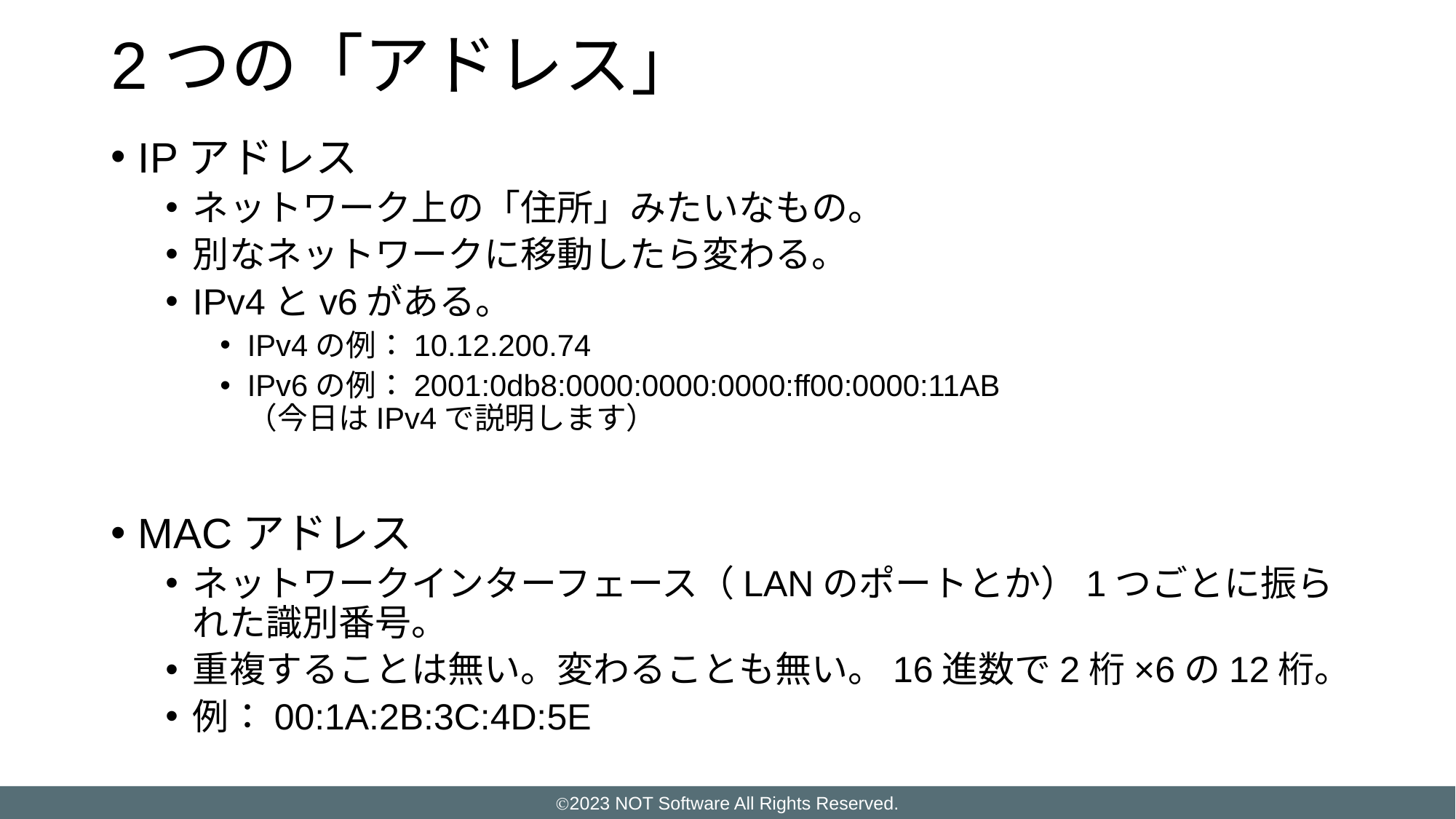

# 2つの「アドレス」
IPアドレス
ネットワーク上の「住所」みたいなもの。
別なネットワークに移動したら変わる。
IPv4とv6がある。
IPv4の例：10.12.200.74
IPv6の例：2001:0db8:0000:0000:0000:ff00:0000:11AB
（今日はIPv4で説明します）

MACアドレス
ネットワークインターフェース（LANのポートとか）1つごとに振られた識別番号。
重複することは無い。変わることも無い。16進数で2桁×6の12桁。
例：00:1A:2B:3C:4D:5E